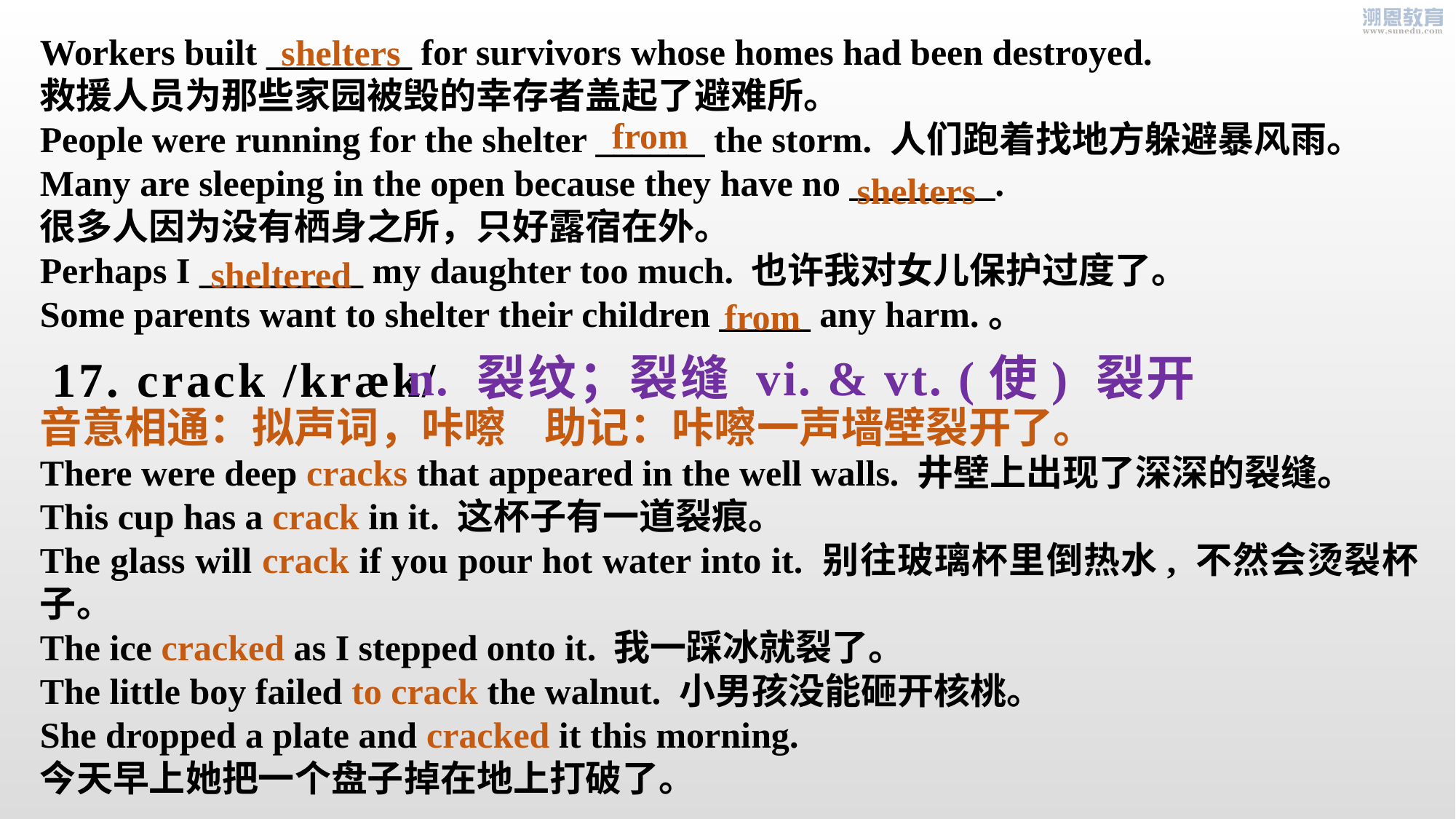

Workers built ________ for survivors whose homes had been destroyed.
救援人员为那些家园被毁的幸存者盖起了避难所。
People were running for the shelter ______ the storm. 人们跑着找地方躲避暴风雨。
Many are sleeping in the open because they have no ________.
很多人因为没有栖身之所，只好露宿在外。
Perhaps I _________ my daughter too much. 也许我对女儿保护过度了。
Some parents want to shelter their children _____ any harm.。
shelters
from
shelters
sheltered
from
 n. 裂纹；裂缝 vi. & vt. (使) 裂开
17. crack /kræk/
音意相通：拟声词，咔嚓    助记：咔嚓一声墙壁裂开了。
There were deep cracks that appeared in the well walls. 井壁上出现了深深的裂缝。
This cup has a crack in it. 这杯子有一道裂痕。
The glass will crack if you pour hot water into it. 别往玻璃杯里倒热水, 不然会烫裂杯子。
The ice cracked as I stepped onto it. 我一踩冰就裂了。
The little boy failed to crack the walnut. 小男孩没能砸开核桃。
She dropped a plate and cracked it this morning.
今天早上她把一个盘子掉在地上打破了。